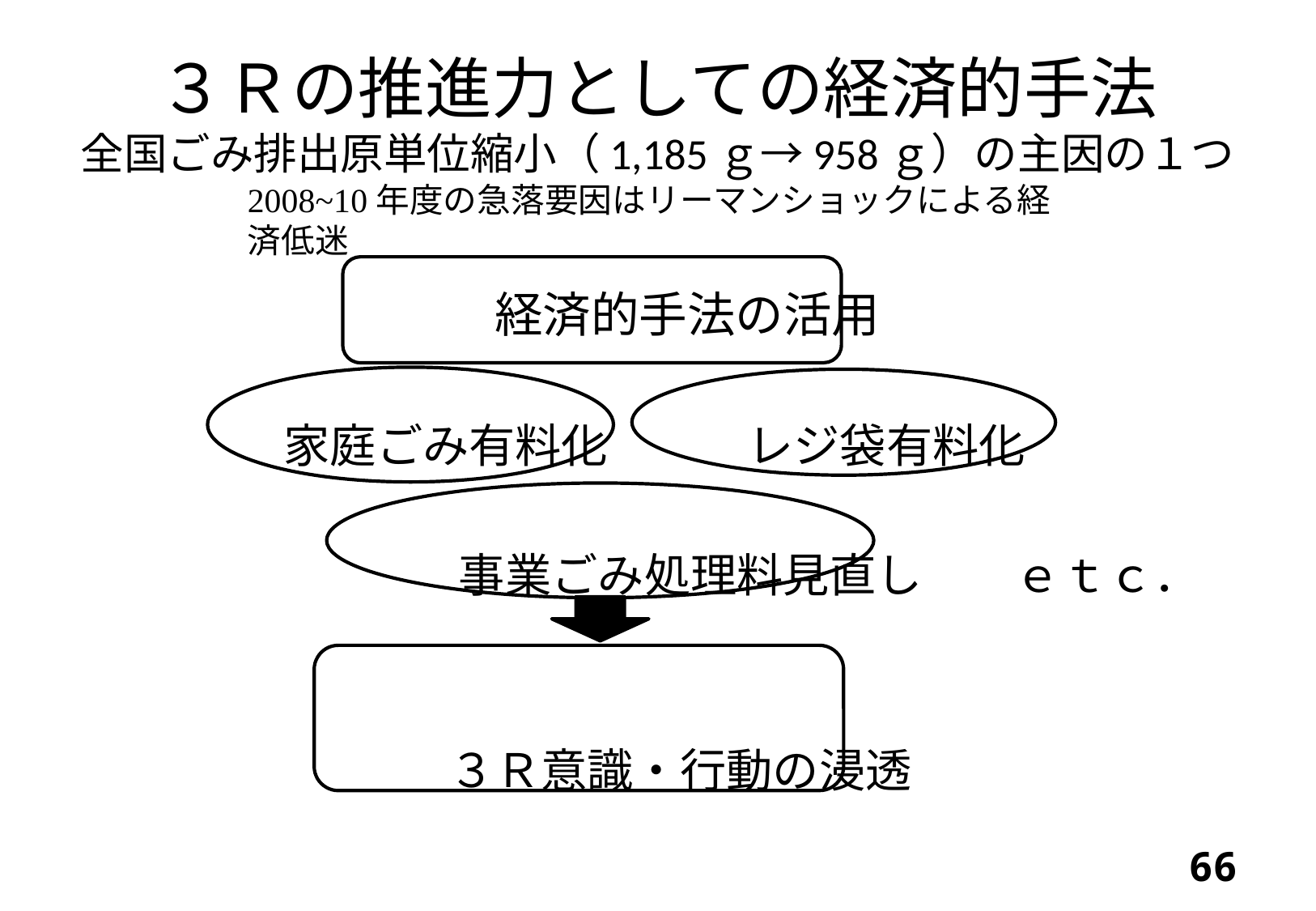

# ３Ｒの推進力としての経済的手法 全国ごみ排出原単位縮小（1,185ｇ→958ｇ）の主因の１つ
2008~10年度の急落要因はリーマンショックによる経済低迷

　　　　　　　　　経済的手法の活用

　　　　  家庭ごみ有料化　　　レジ袋有料化

　　　　　　　 　事業ごみ処理料見直し　　ｅｔｃ．

　　　　　　　　３Ｒ意識・行動の浸透

66